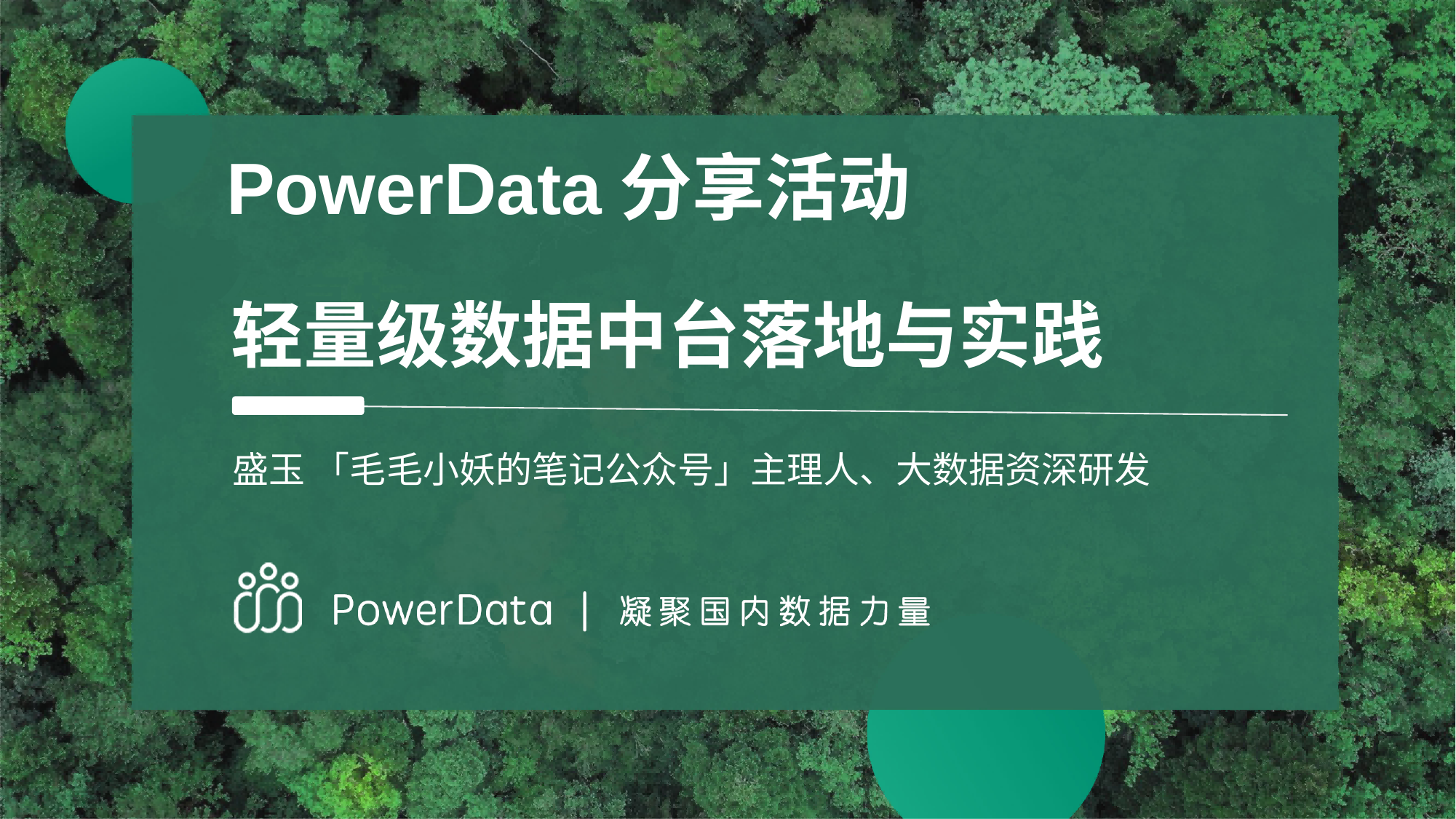

PowerData分享活动
分享标题
轻量级数据中台落地与实践
分享人姓名+title

盛玉 「毛毛小妖的笔记公众号」主理人、大数据资深研发